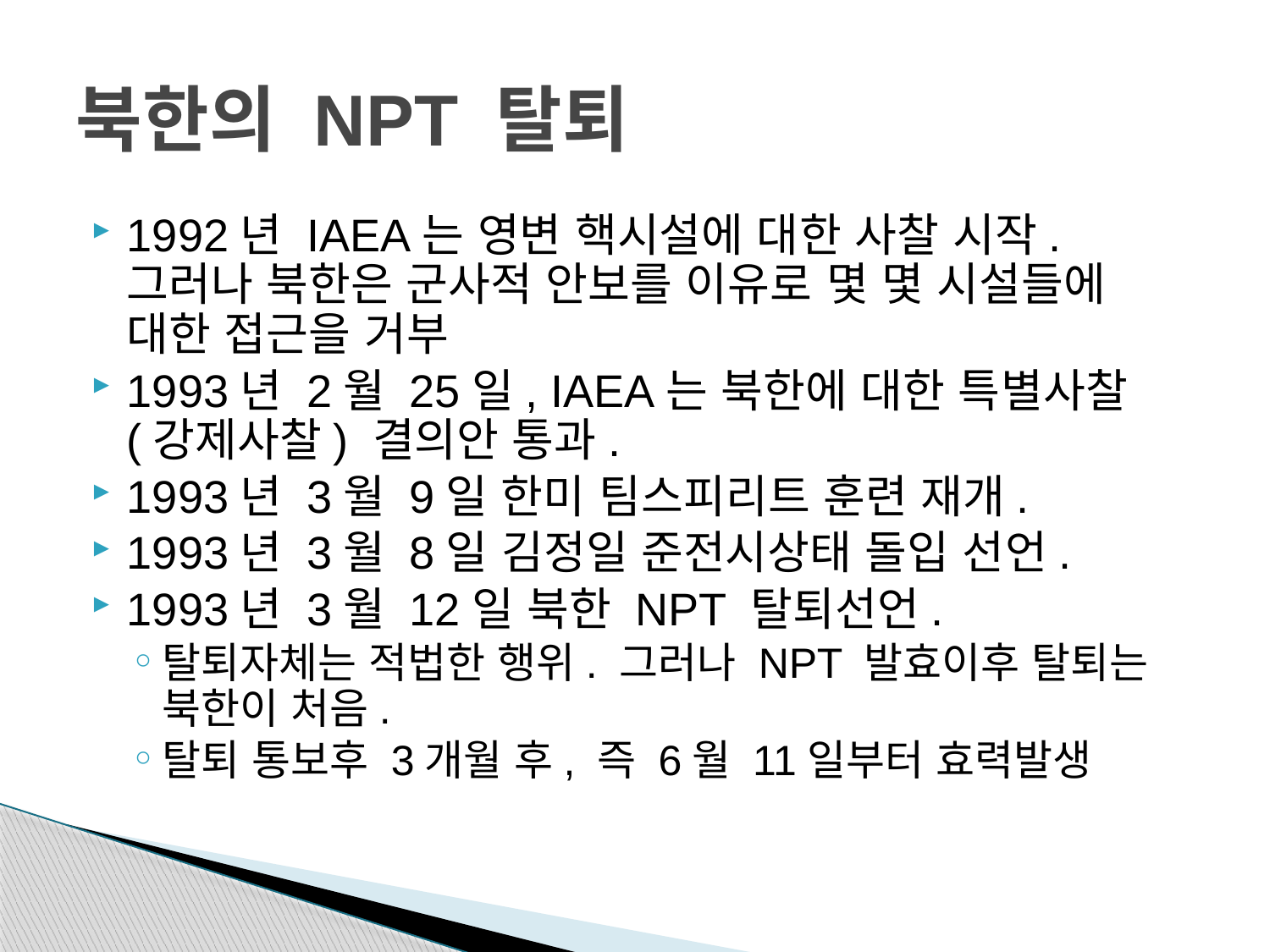

# 북한의 NPT 탈퇴
1992년 IAEA는 영변 핵시설에 대한 사찰 시작. 그러나 북한은 군사적 안보를 이유로 몇 몇 시설들에 대한 접근을 거부
1993년 2월 25일, IAEA는 북한에 대한 특별사찰 (강제사찰) 결의안 통과.
1993년 3월 9일 한미 팀스피리트 훈련 재개.
1993년 3월 8일 김정일 준전시상태 돌입 선언.
1993년 3월 12일 북한 NPT 탈퇴선언.
탈퇴자체는 적법한 행위. 그러나 NPT 발효이후 탈퇴는 북한이 처음.
탈퇴 통보후 3개월 후, 즉 6월 11일부터 효력발생